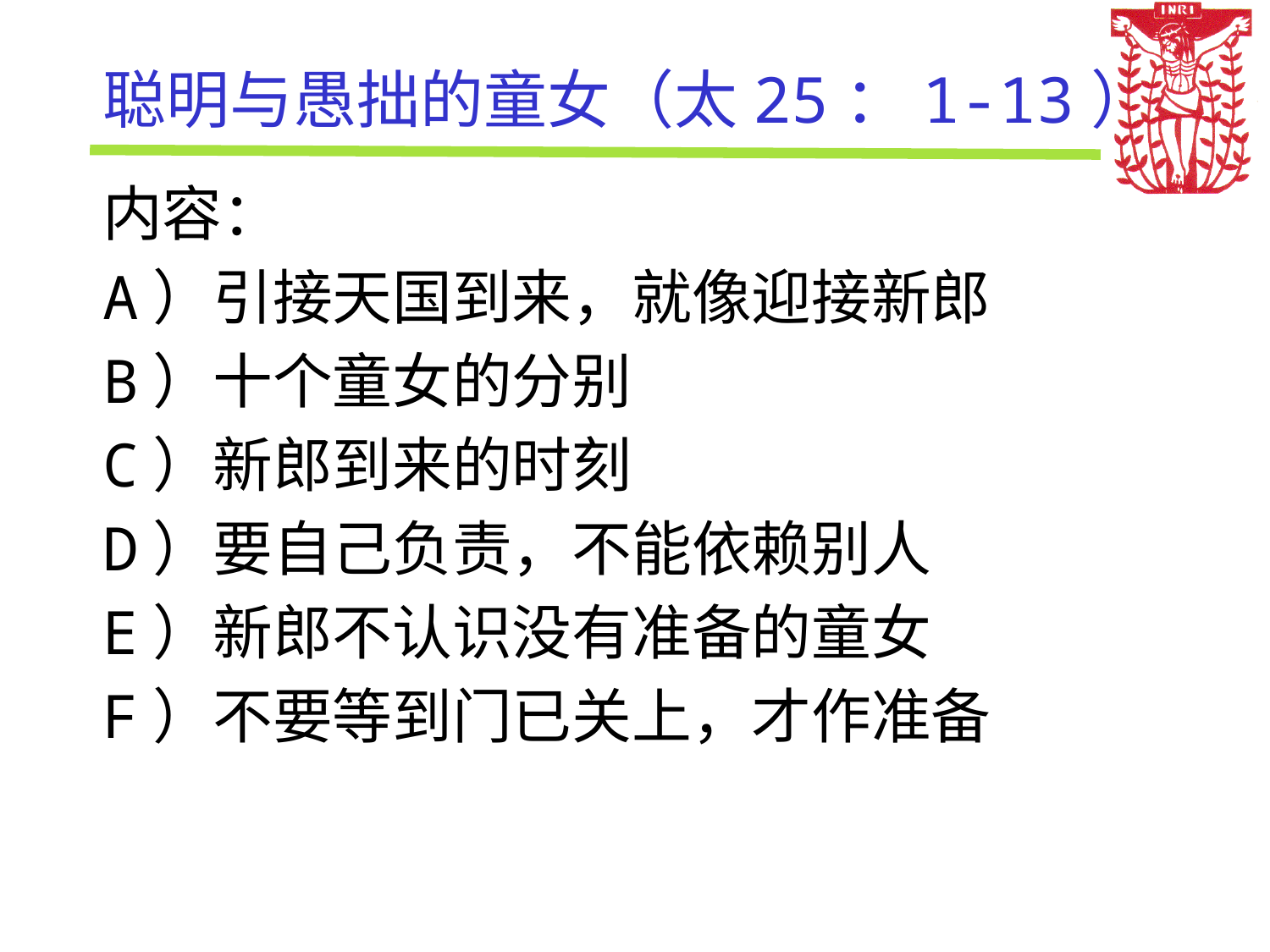

# 聪明与愚拙的童女（太25：1-13）
内容：
A）引接天国到来，就像迎接新郎
B）十个童女的分别
C）新郎到来的时刻
D）要自己负责，不能依赖别人
E）新郎不认识没有准备的童女
F）不要等到门已关上，才作准备